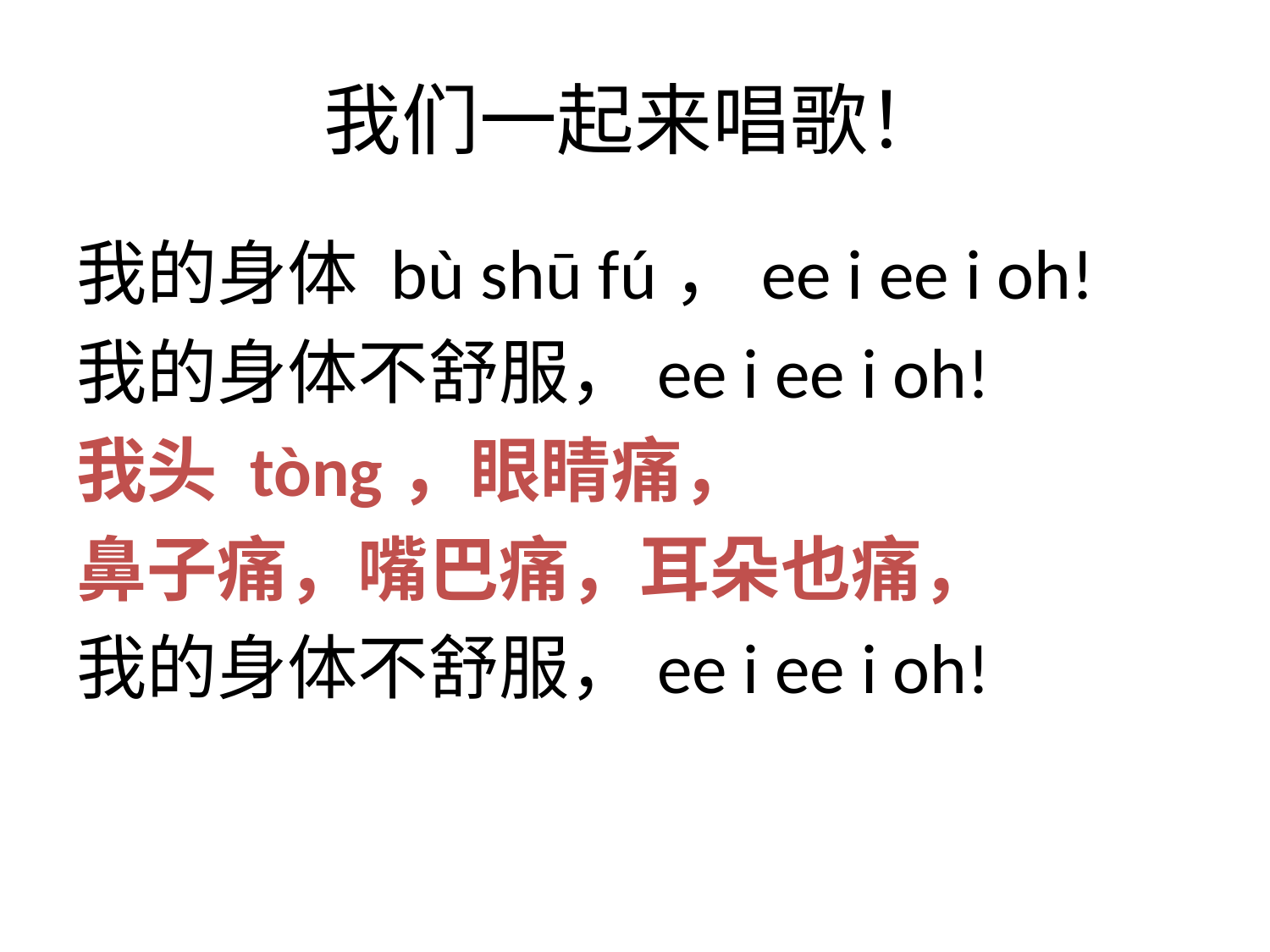

# 我们一起来唱歌！
我的身体 bù shū fú，ee i ee i oh!
我的身体不舒服，ee i ee i oh!
我头 tòng，眼睛痛，
鼻子痛，嘴巴痛，耳朵也痛，
我的身体不舒服，ee i ee i oh!